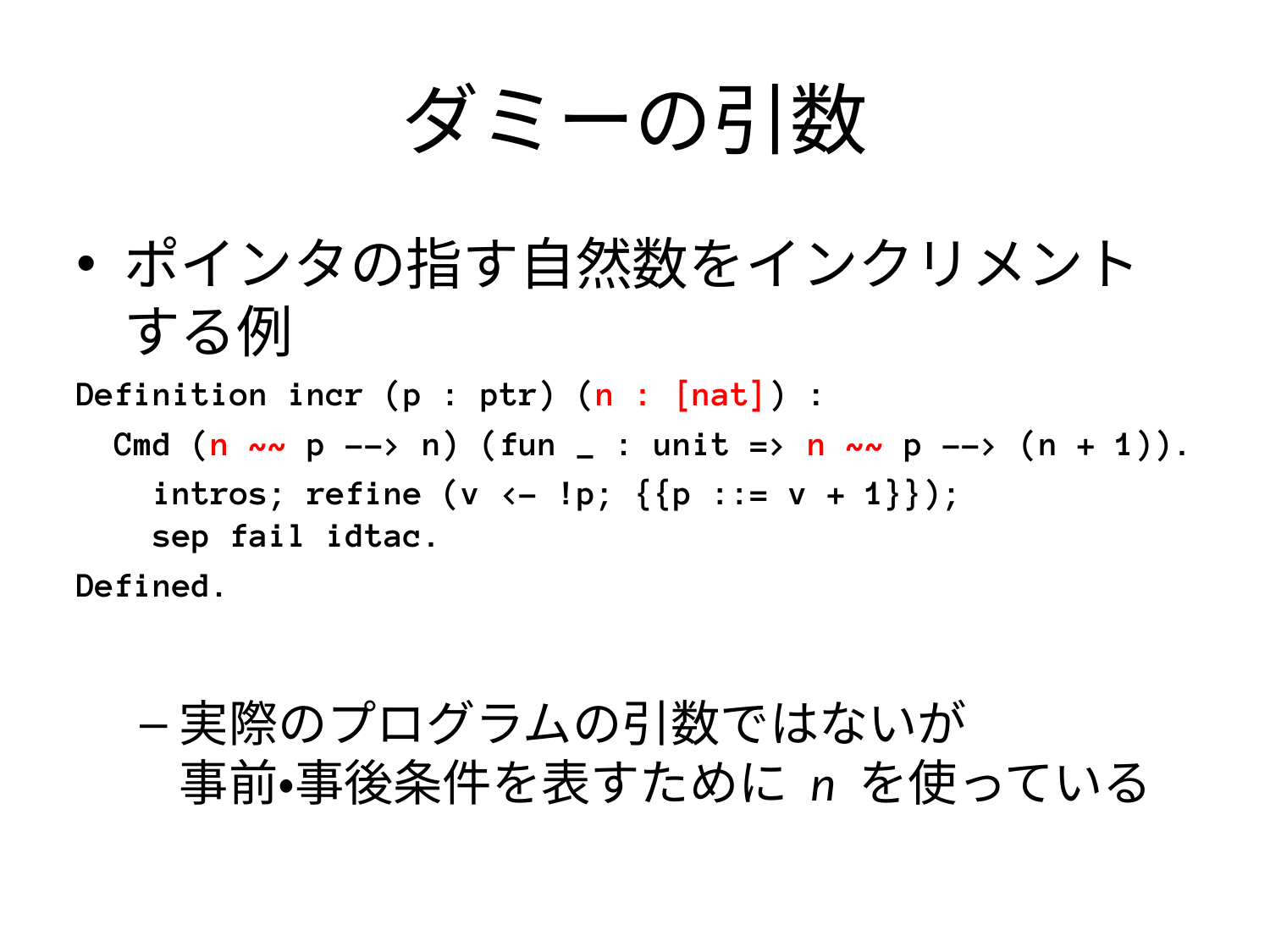

# ダミーの引数
ポインタの指す自然数をインクリメントする例
Definition incr (p : ptr) (n : [nat]) :
  Cmd (n ~~ p --> n) (fun _ : unit => n ~~ p --> (n + 1)).
    intros; refine (v <- !p; {{p ::= v + 1}});
    sep fail idtac.
Defined.

実際のプログラムの引数ではないが
事前・事後条件を表すために n を使っている